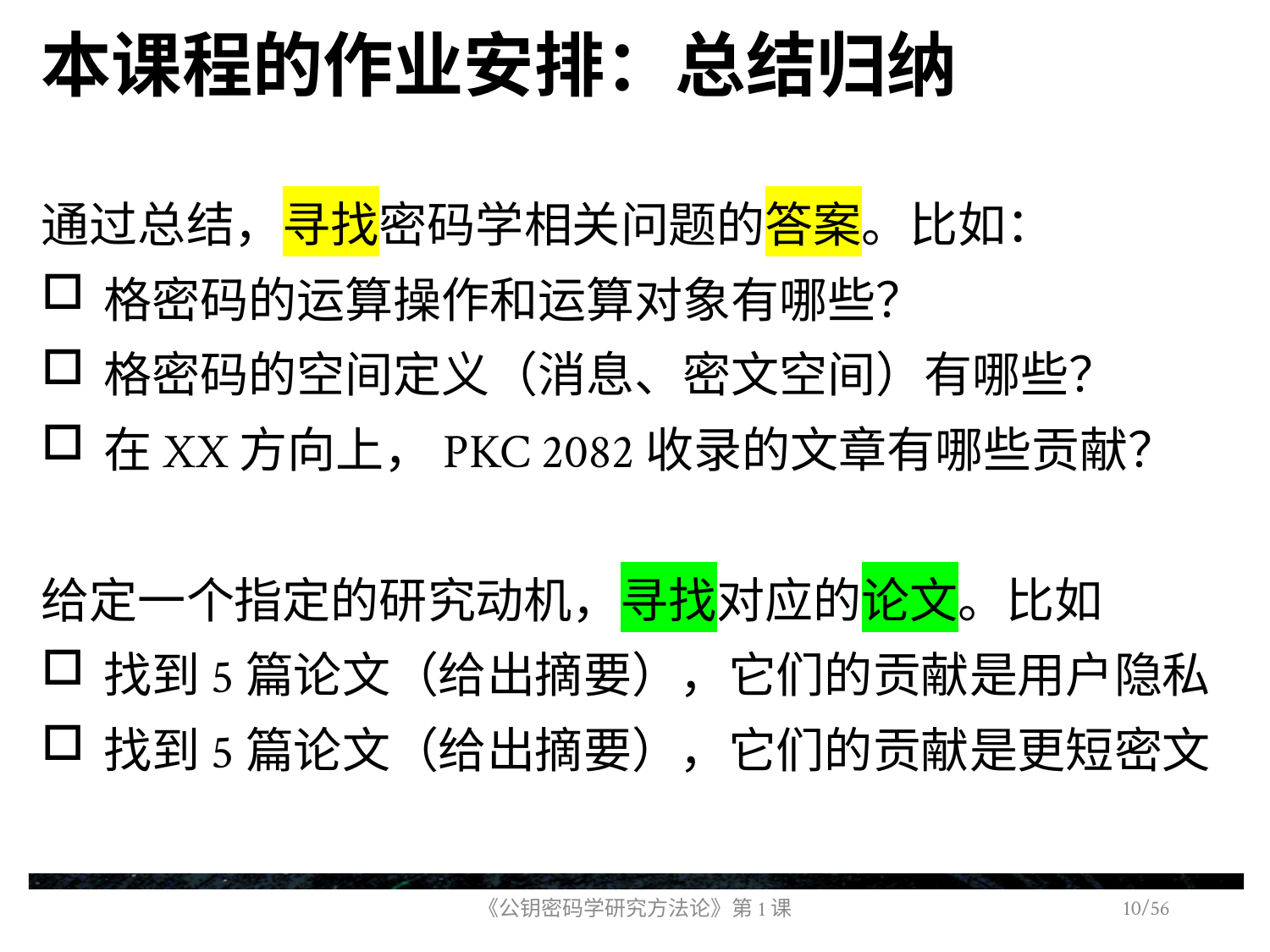

# 本课程的作业安排：总结归纳
通过总结，寻找密码学相关问题的答案。比如：
格密码的运算操作和运算对象有哪些？
格密码的空间定义（消息、密文空间）有哪些？
在XX方向上，PKC 2082收录的文章有哪些贡献？

给定一个指定的研究动机，寻找对应的论文。比如
找到5篇论文（给出摘要），它们的贡献是用户隐私
找到5篇论文（给出摘要），它们的贡献是更短密文
《公钥密码学研究方法论》第1课
10/56